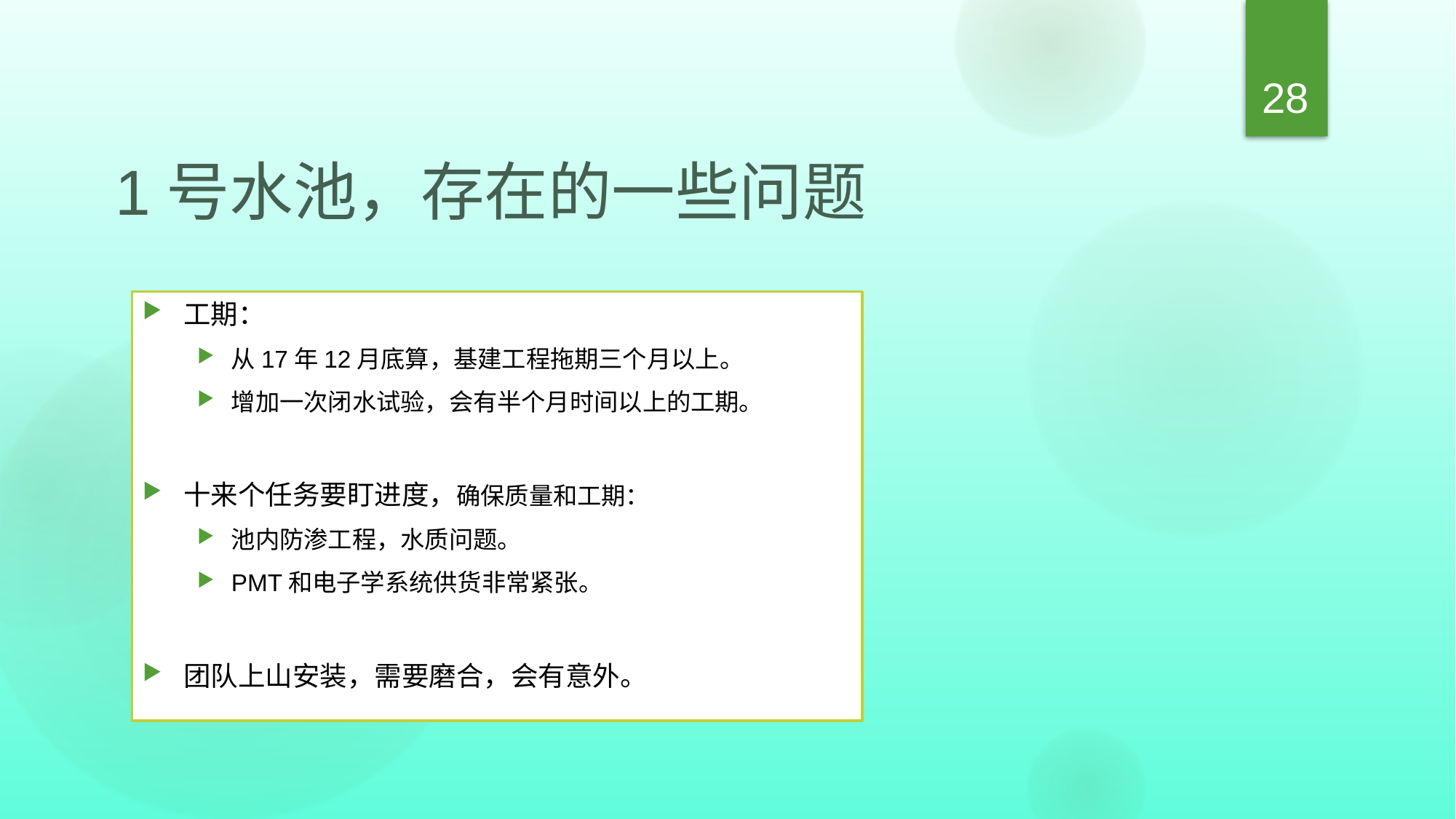

28
# 1号水池，存在的一些问题
工期：
从17年12月底算，基建工程拖期三个月以上。
增加一次闭水试验，会有半个月时间以上的工期。

十来个任务要盯进度，确保质量和工期：
池内防渗工程，水质问题。
PMT和电子学系统供货非常紧张。

团队上山安装，需要磨合，会有意外。